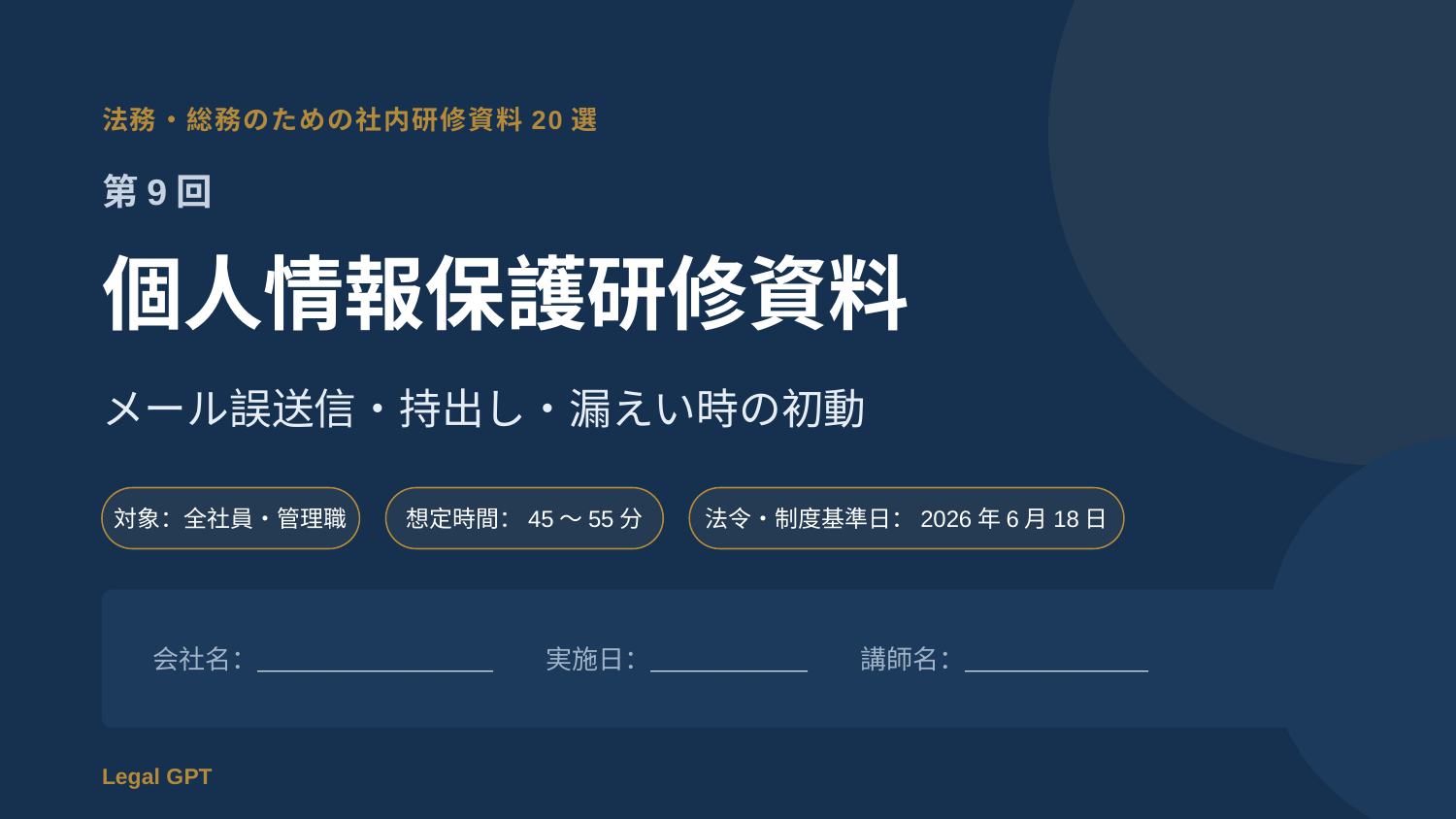

法務・総務のための社内研修資料20選
第9回
個人情報保護研修資料
メール誤送信・持出し・漏えい時の初動

対象：全社員・管理職

想定時間：45〜55分

法令・制度基準日：2026年6月18日

会社名：＿＿＿＿＿＿＿＿＿　　実施日：＿＿＿＿＿＿　　講師名：＿＿＿＿＿＿＿
Legal GPT